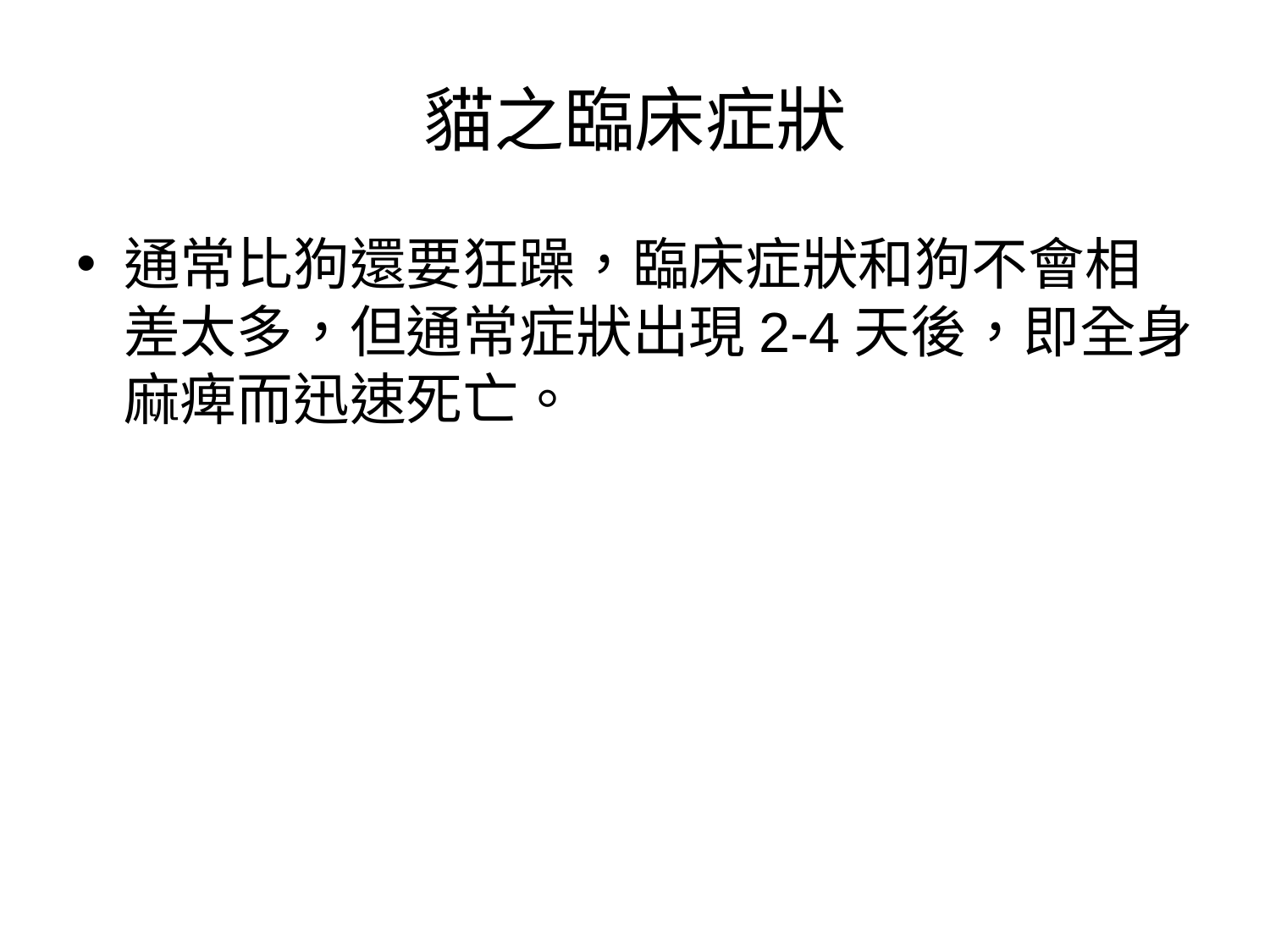

# 貓之臨床症狀
通常比狗還要狂躁，臨床症狀和狗不會相差太多，但通常症狀出現2-4天後，即全身麻痺而迅速死亡。